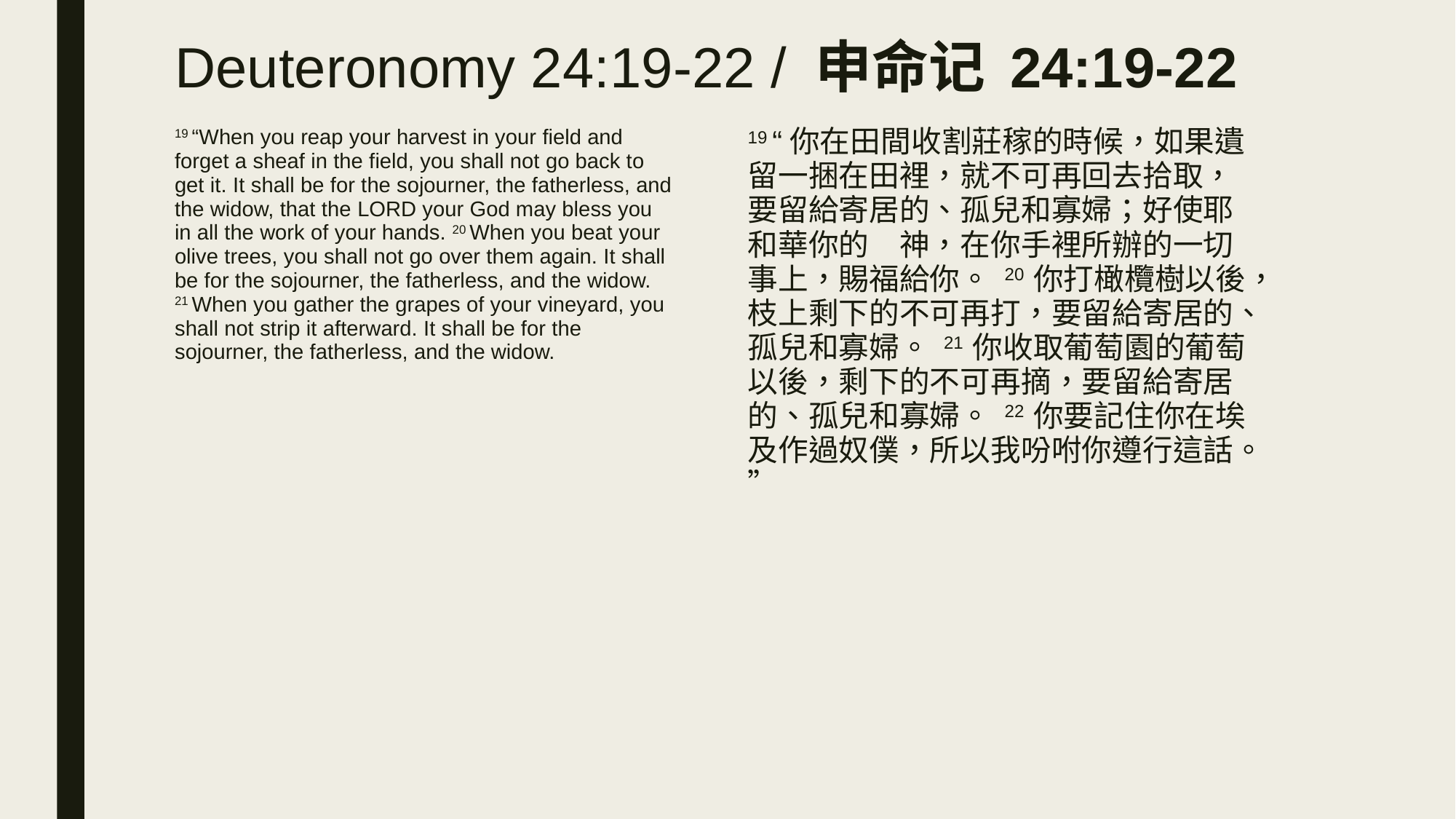

# Deuteronomy 24:19-22 / 申命记 24:19-22
19 “When you reap your harvest in your field and forget a sheaf in the field, you shall not go back to get it. It shall be for the sojourner, the fatherless, and the widow, that the Lord your God may bless you in all the work of your hands. 20 When you beat your olive trees, you shall not go over them again. It shall be for the sojourner, the fatherless, and the widow. 21 When you gather the grapes of your vineyard, you shall not strip it afterward. It shall be for the sojourner, the fatherless, and the widow.
19 “你在田間收割莊稼的時候，如果遺留一捆在田裡，就不可再回去拾取，要留給寄居的、孤兒和寡婦；好使耶和華你的　神，在你手裡所辦的一切事上，賜福給你。 20 你打橄欖樹以後，枝上剩下的不可再打，要留給寄居的、孤兒和寡婦。 21 你收取葡萄園的葡萄以後，剩下的不可再摘，要留給寄居的、孤兒和寡婦。 22 你要記住你在埃及作過奴僕，所以我吩咐你遵行這話。”